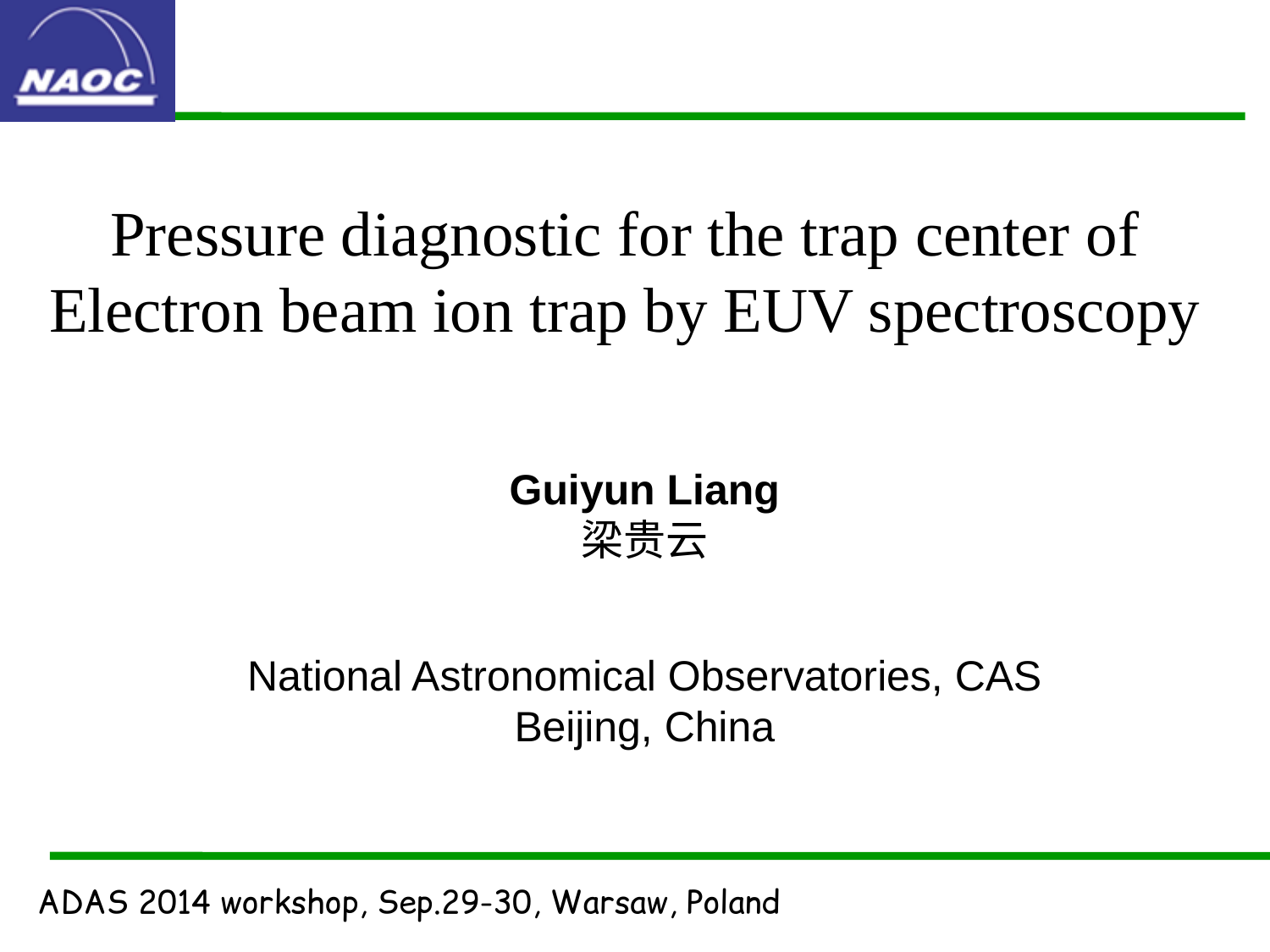

# Pressure diagnostic for the trap center of Electron beam ion trap by EUV spectroscopy
Guiyun Liang
梁贵云

National Astronomical Observatories, CAS
Beijing, China
ADAS 2014 workshop, Sep.29-30, Warsaw, Poland